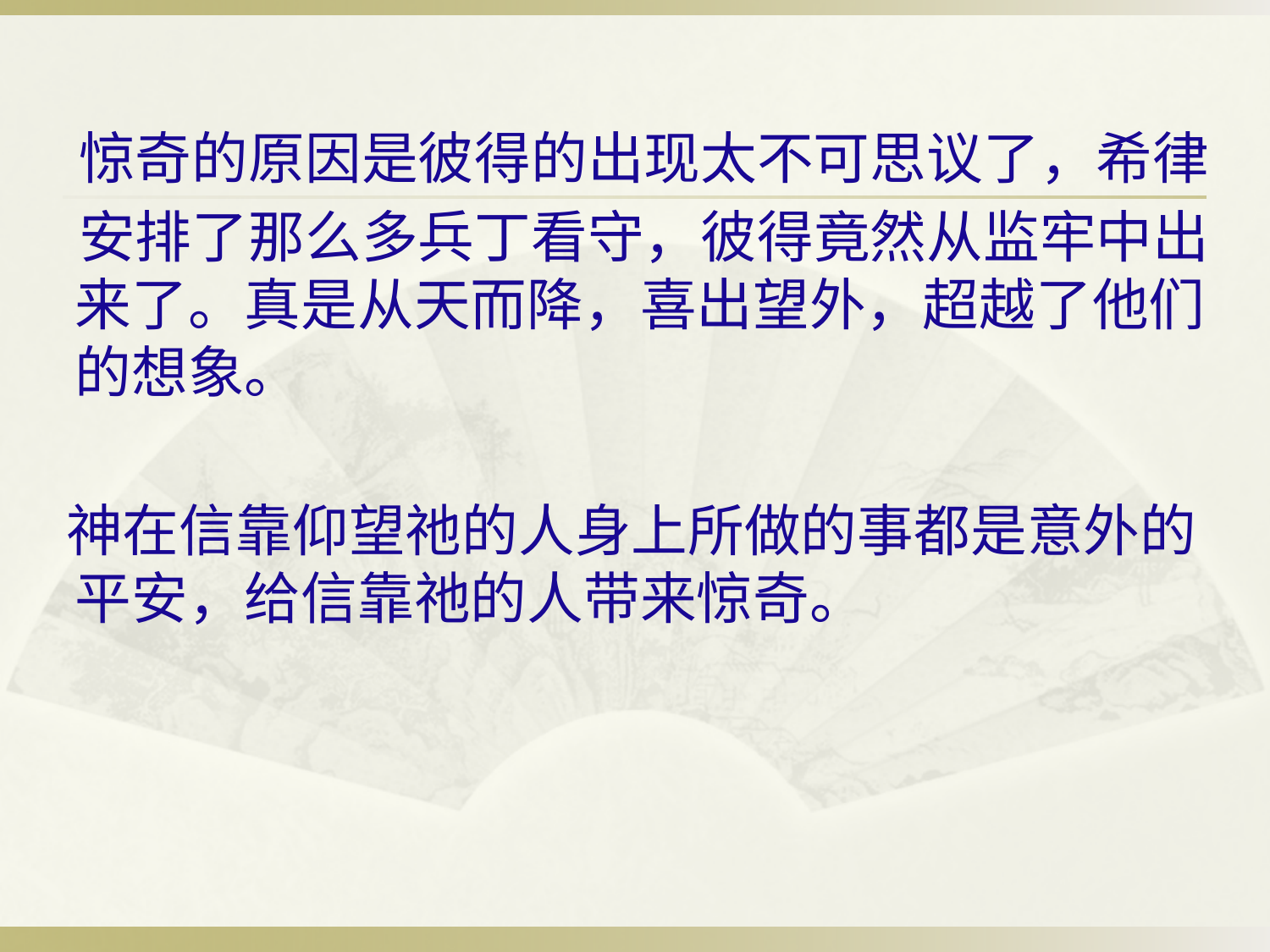

惊奇的原因是彼得的出现太不可思议了，希律
   安排了那么多兵丁看守，彼得竟然从监牢中出来了。真是从天而降，喜出望外，超越了他们的想象。

  神在信靠仰望祂的人身上所做的事都是意外的平安，给信靠祂的人带来惊奇。